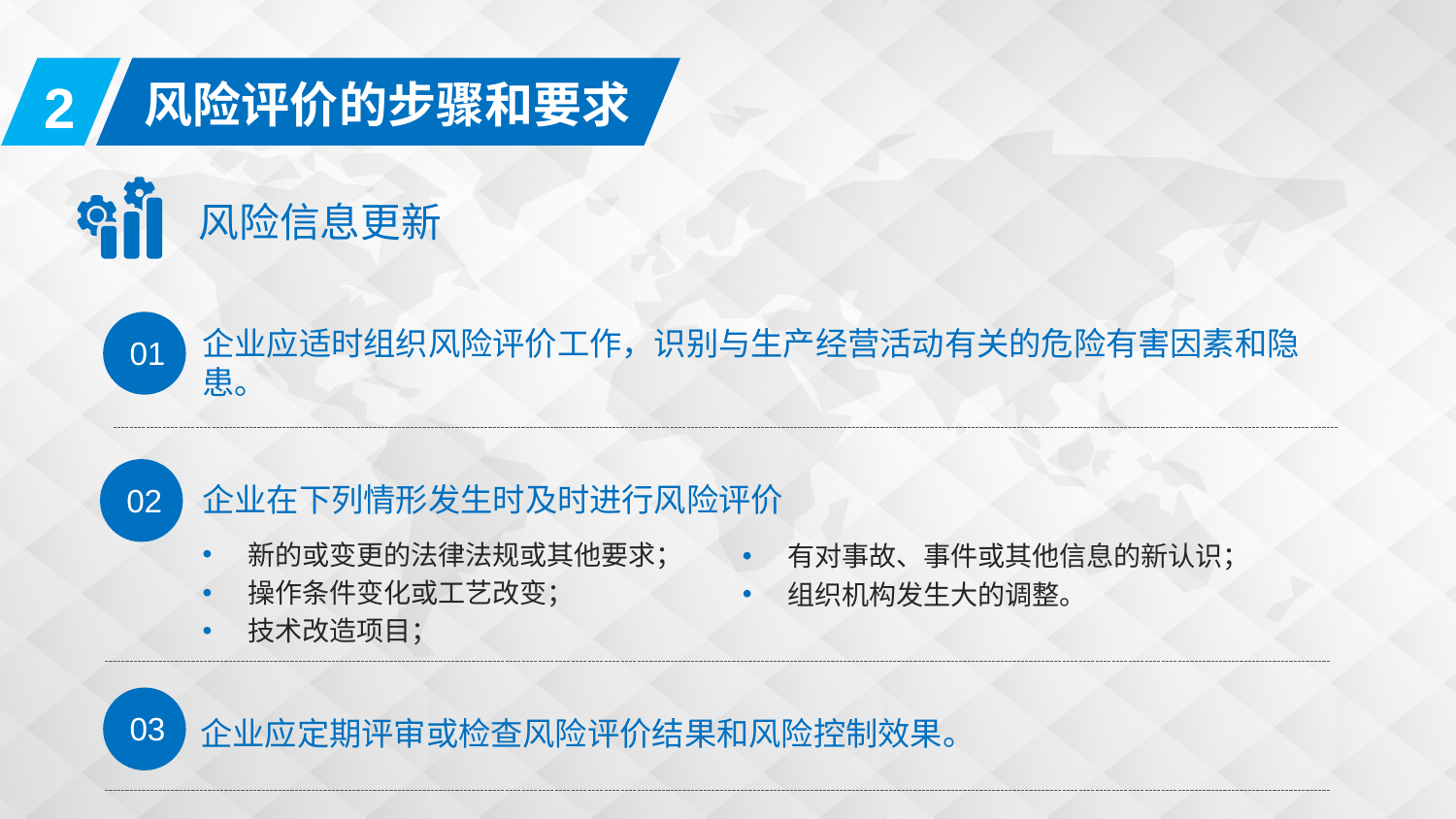

2
风险评价的步骤和要求

风险信息更新

企业应适时组织风险评价工作，识别与生产经营活动有关的危险有害因素和隐患。
01

02
企业在下列情形发生时及时进行风险评价
新的或变更的法律法规或其他要求；
操作条件变化或工艺改变；
技术改造项目；
有对事故、事件或其他信息的新认识；
组织机构发生大的调整。

03
企业应定期评审或检查风险评价结果和风险控制效果。